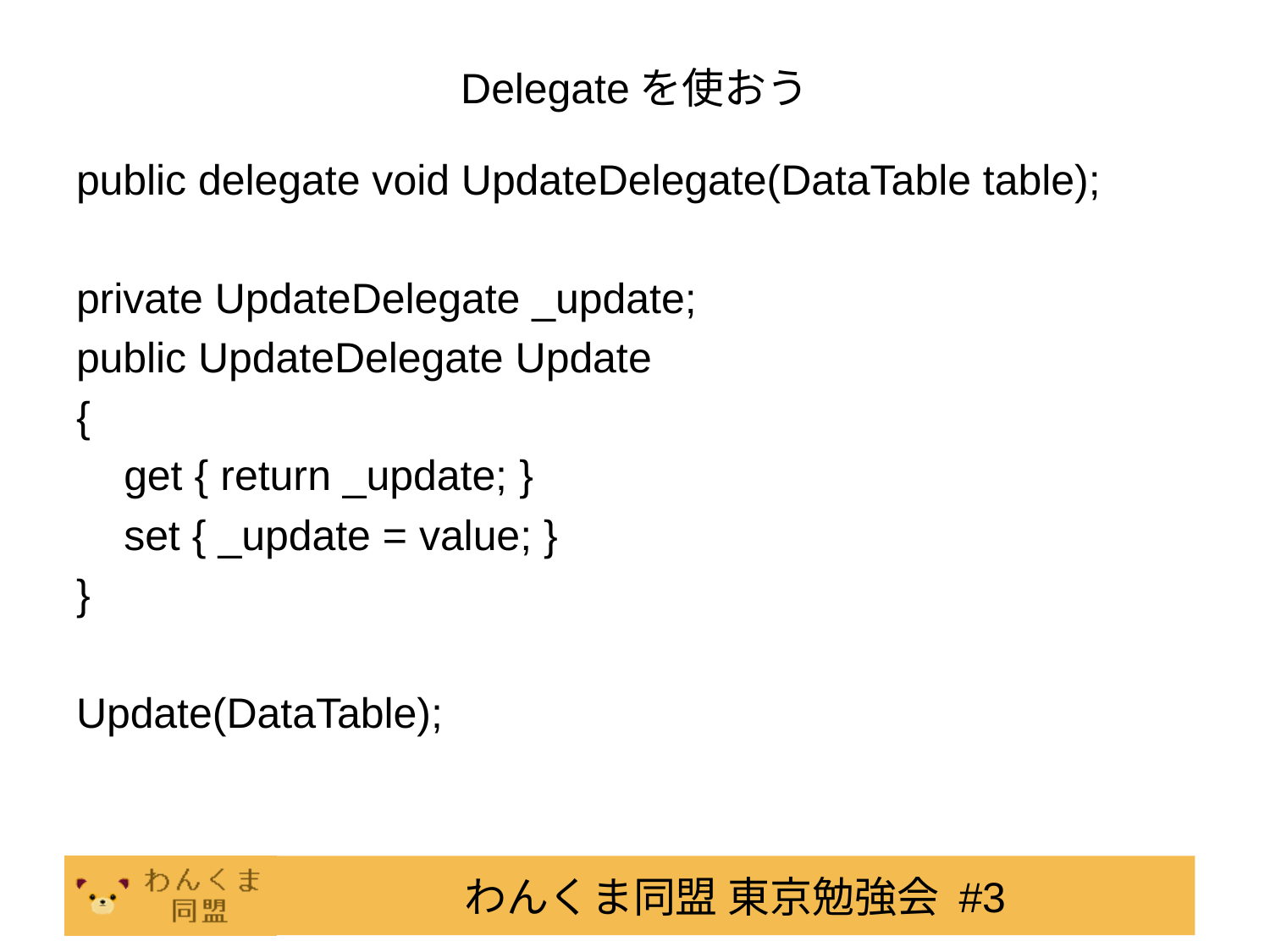

# Delegateを使おう
public delegate void UpdateDelegate(DataTable table);

private UpdateDelegate _update;
public UpdateDelegate Update
{
	get { return _update; }
	set { _update = value; }
}

Update(DataTable);